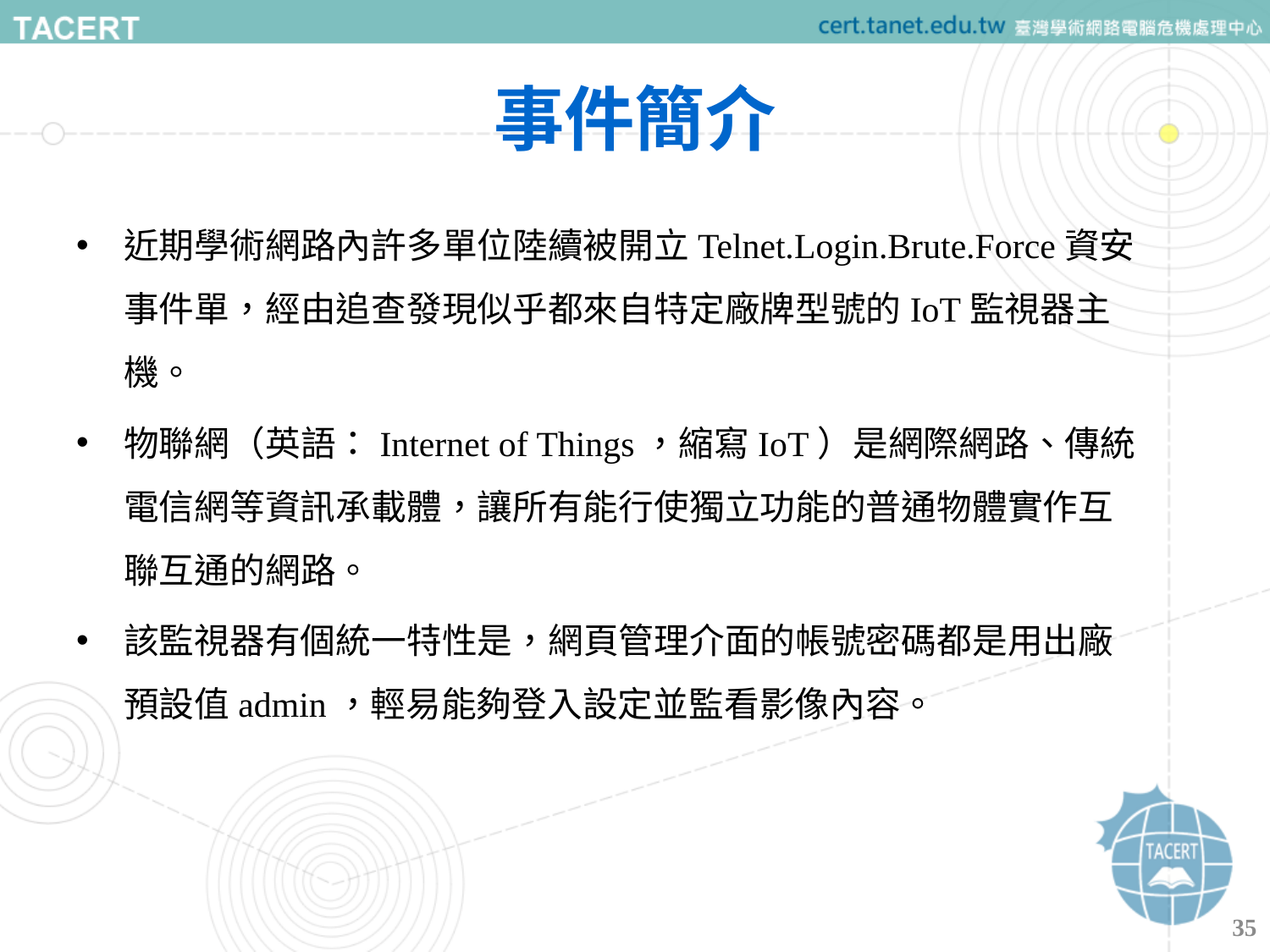

# 事件簡介
近期學術網路內許多單位陸續被開立Telnet.Login.Brute.Force資安事件單，經由追查發現似乎都來自特定廠牌型號的IoT監視器主機。
物聯網（英語：Internet of Things，縮寫IoT）是網際網路、傳統電信網等資訊承載體，讓所有能行使獨立功能的普通物體實作互聯互通的網路。
該監視器有個統一特性是，網頁管理介面的帳號密碼都是用出廠預設值admin，輕易能夠登入設定並監看影像內容。

35